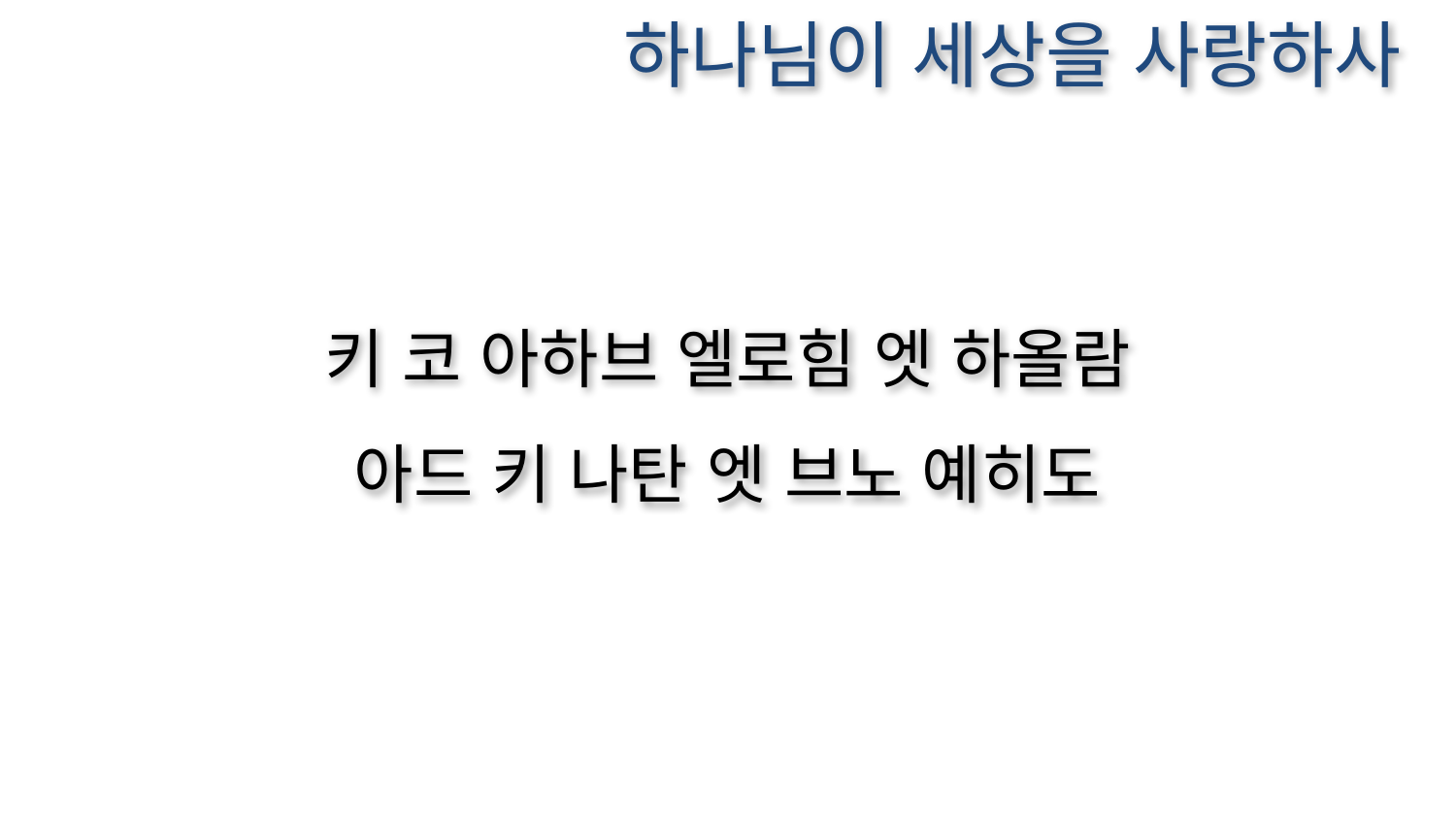

하나님이 세상을 사랑하사
키 코 아하브 엘로힘 엣 하올람
아드 키 나탄 엣 브노 예히도